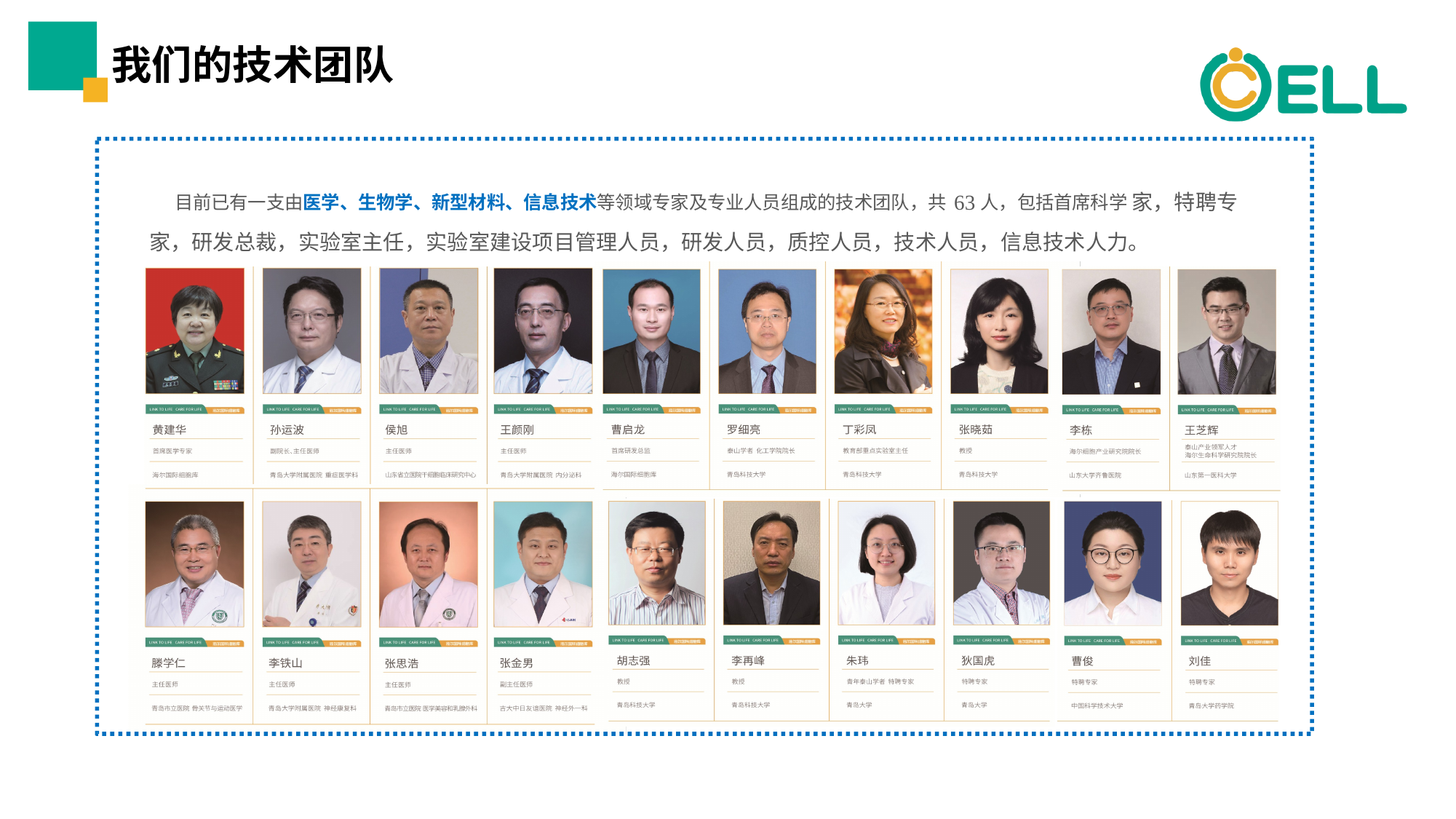

# 我们的技术团队

⽬前已有⼀⽀由医学、⽣物学、新型材料、信息技术等领域专家及专业⼈员组成的技术团队，共63⼈，包括⾸席科学 家，特聘专家，研发总裁，实验室主任，实验室建设项⽬管理⼈员，研发⼈员，质控⼈员，技术⼈员，信息技术⼈⼒。